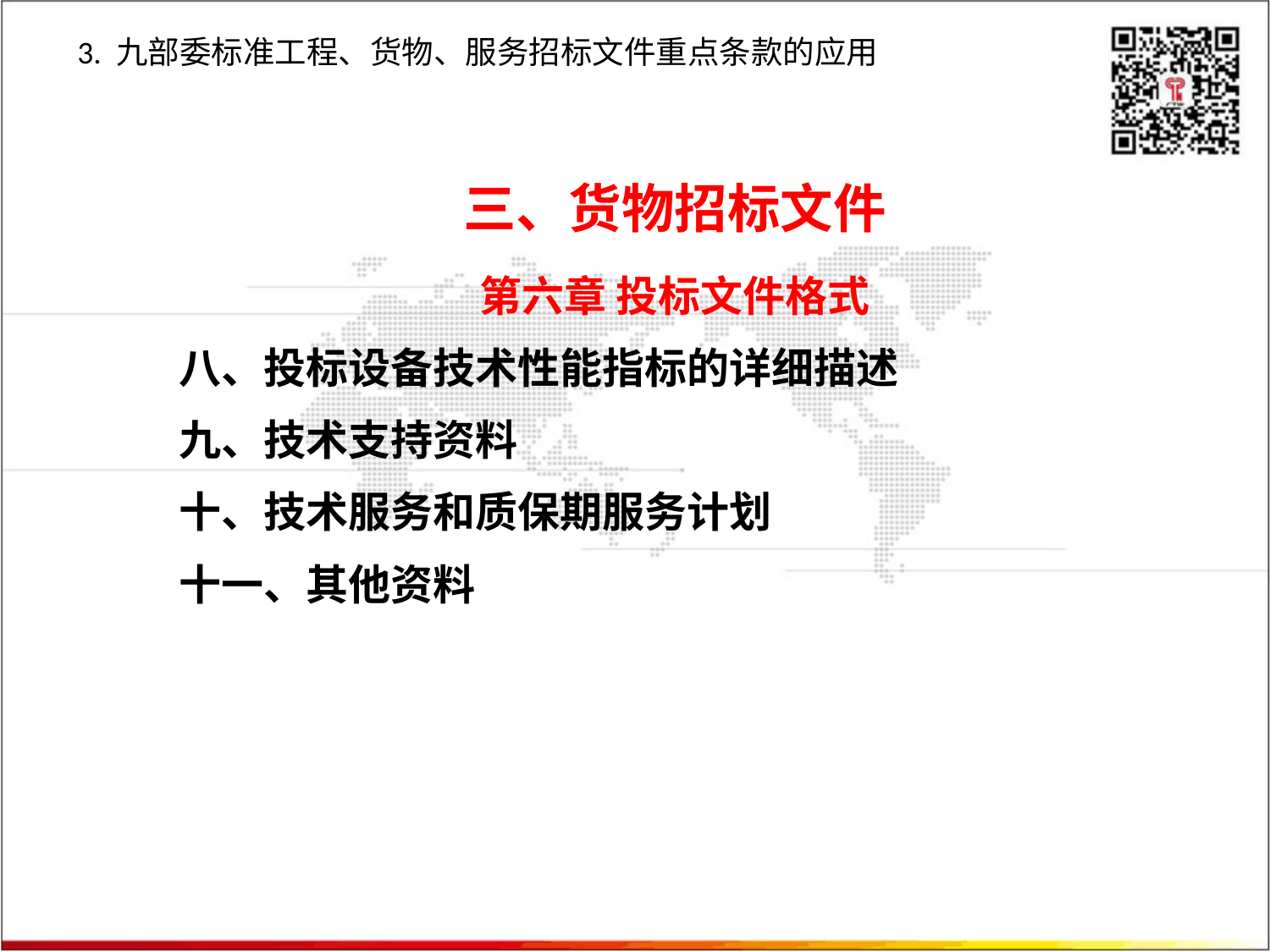

3. 九部委标准工程、货物、服务招标文件重点条款的应用
三、货物招标文件
第六章 投标文件格式
八、投标设备技术性能指标的详细描述
九、技术支持资料
十、技术服务和质保期服务计划
十一、其他资料